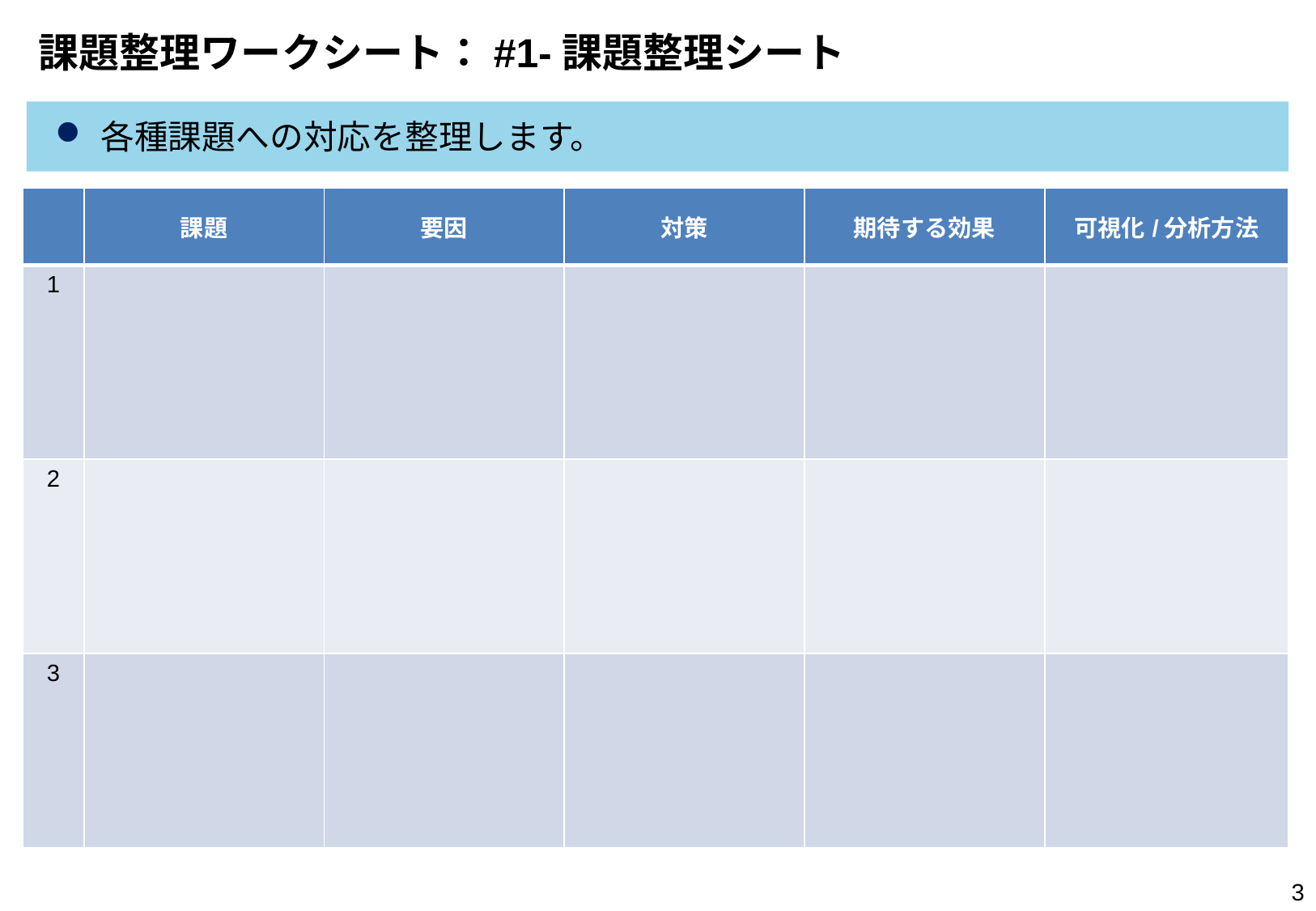

# 課題整理ワークシート：#1-課題整理シート
各種課題への対応を整理します。
|  | 課題 | 要因 | 対策 | 期待する効果 | 可視化/分析方法 |
| --- | --- | --- | --- | --- | --- |
| 1 |  |  |  |  |  |
| 2 |  |  |  |  |  |
| 3 |  |  |  |  |  |
3